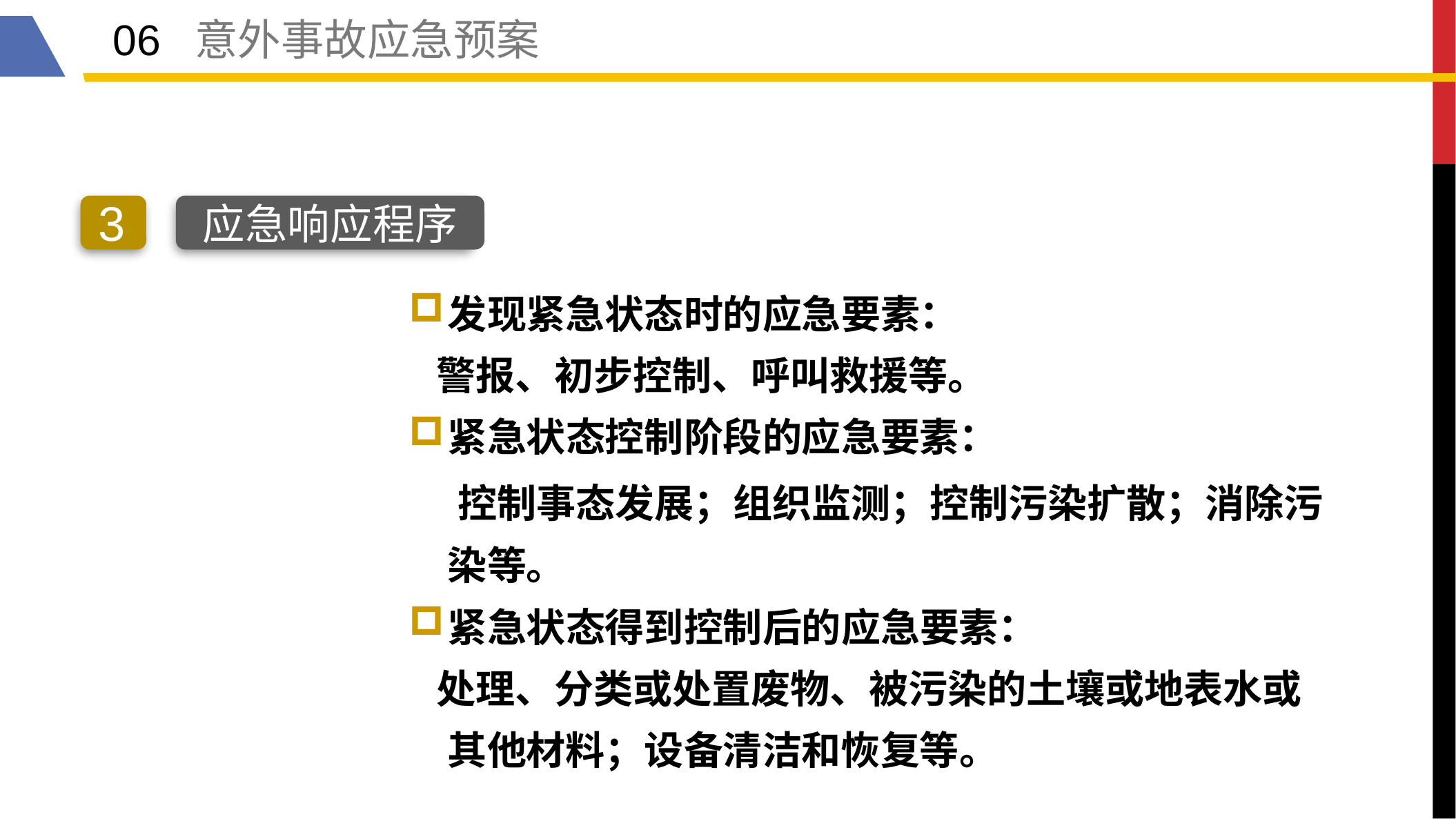

06  意外事故应急预案

3

应急响应程序

发现紧急状态时的应急要素：
  警报、初步控制、呼叫救援等。
紧急状态控制阶段的应急要素：
    控制事态发展；组织监测；控制污染扩散；消除污染等。
紧急状态得到控制后的应急要素：
  处理、分类或处置废物、被污染的土壤或地表水或其他材料；设备清洁和恢复等。